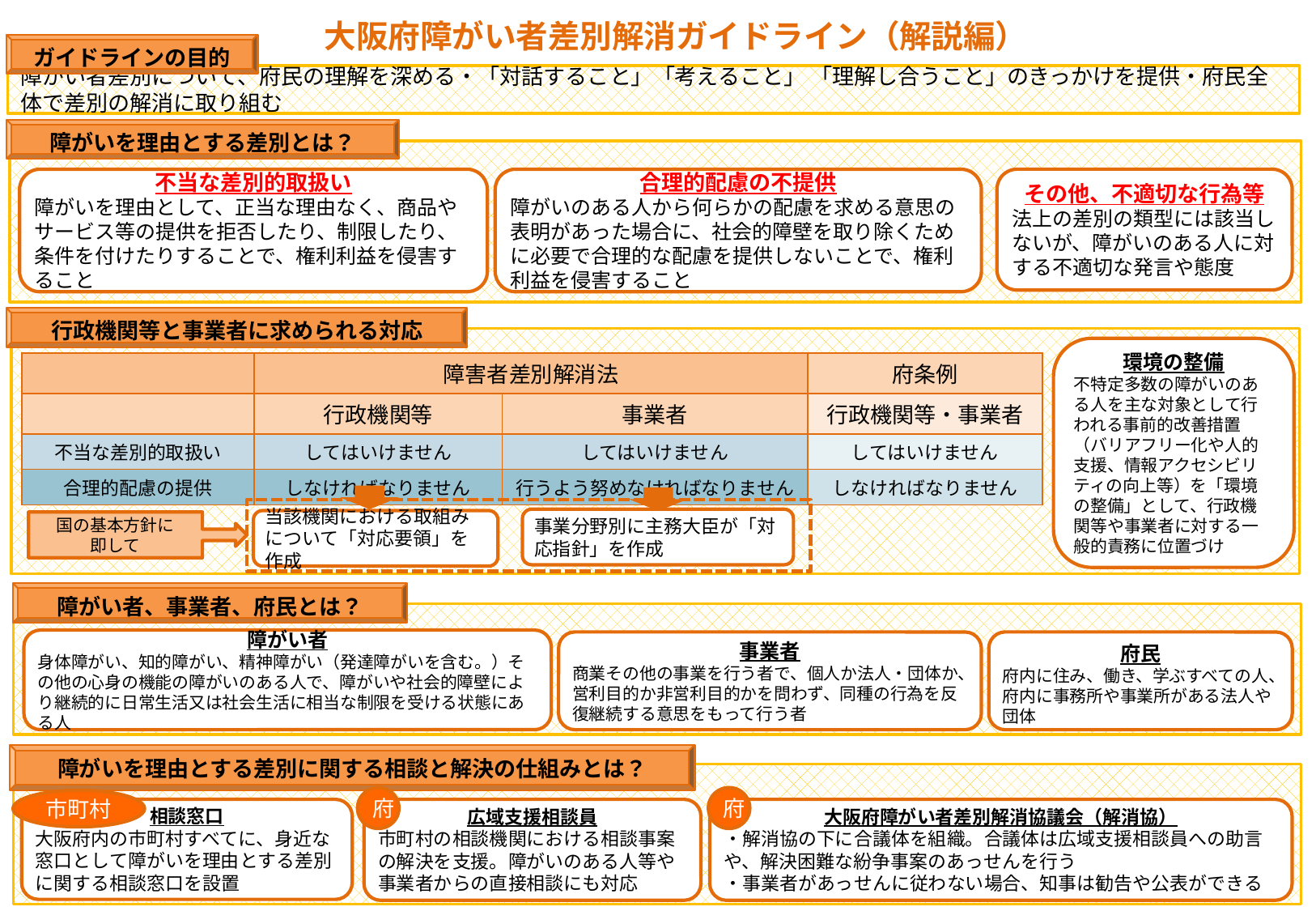

大阪府障がい者差別解消ガイドライン（解説編）
ガイドラインの目的
# 障がい者差別について、府民の理解を深める・「対話すること」「考えること」 「理解し合うこと」のきっかけを提供・府民全体で差別の解消に取り組む
障がいを理由とする差別とは？

不当な差別的取扱い
障がいを理由として、正当な理由なく、商品やサービス等の提供を拒否したり、制限したり、条件を付けたりすることで、権利利益を侵害すること
合理的配慮の不提供
障がいのある人から何らかの配慮を求める意思の表明があった場合に、社会的障壁を取り除くために必要で合理的な配慮を提供しないことで、権利利益を侵害すること
その他、不適切な行為等
法上の差別の類型には該当しないが、障がいのある人に対する不適切な発言や態度
行政機関等と事業者に求められる対応

環境の整備
不特定多数の障がいのある人を主な対象として行われる事前的改善措置（バリアフリー化や人的支援、情報アクセシビリティの向上等）を「環境の整備」として、行政機関等や事業者に対する一般的責務に位置づけ
|  | 障害者差別解消法 |  | 府条例 |
| --- | --- | --- | --- |
|  | 行政機関等 | 事業者 | 行政機関等・事業者 |
| 不当な差別的取扱い | してはいけません | してはいけません | してはいけません |
| 合理的配慮の提供 | しなければなりません | 行うよう努めなければなりません | しなければなりません |

事業分野別に主務大臣が「対応指針」を作成
当該機関における取組みについて「対応要領」を作成
国の基本方針に
即して
障がい者、事業者、府民とは？

障がい者
身体障がい、知的障がい、精神障がい（発達障がいを含む。）その他の心身の機能の障がいのある人で、障がいや社会的障壁により継続的に日常生活又は社会生活に相当な制限を受ける状態にある人
府民
府内に住み、働き、学ぶすべての人、府内に事務所や事業所がある法人や団体
事業者
商業その他の事業を行う者で、個人か法人・団体か、営利目的か非営利目的かを問わず、同種の行為を反復継続する意思をもって行う者
障がいを理由とする差別に関する相談と解決の仕組みとは？

府
府
市町村
相談窓口
大阪府内の市町村すべてに、身近な窓口として障がいを理由とする差別に関する相談窓口を設置
広域支援相談員
市町村の相談機関における相談事案の解決を支援。障がいのある人等や事業者からの直接相談にも対応
大阪府障がい者差別解消協議会（解消協）
・解消協の下に合議体を組織。合議体は広域支援相談員への助言や、解決困難な紛争事案のあっせんを行う
・事業者があっせんに従わない場合、知事は勧告や公表ができる